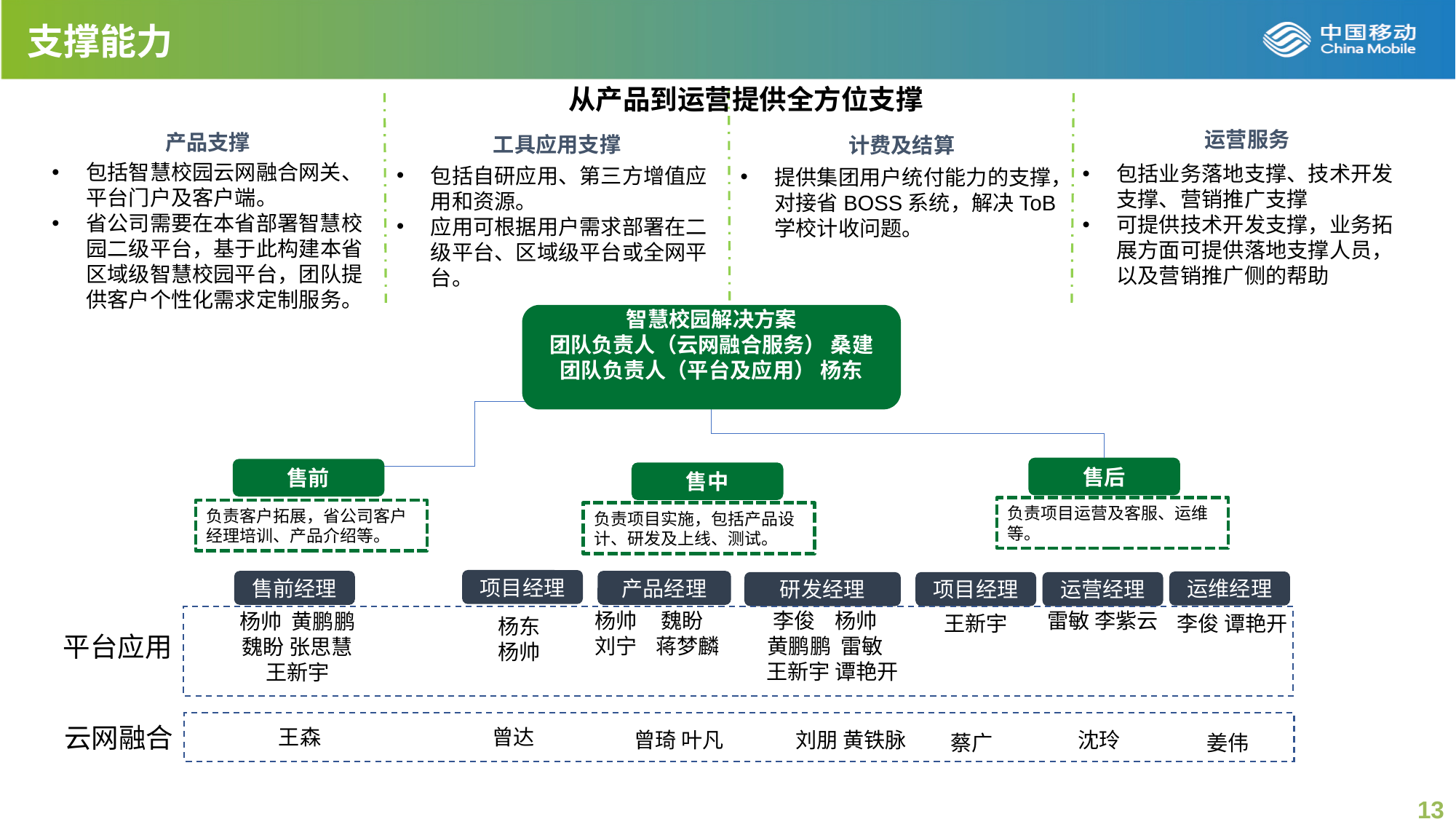

支撑能力
从产品到运营提供全方位支撑
运营服务
产品支撑
工具应用支撑
计费及结算
包括智慧校园云网融合网关、平台门户及客户端。
省公司需要在本省部署智慧校园二级平台，基于此构建本省区域级智慧校园平台，团队提供客户个性化需求定制服务。
包括业务落地支撑、技术开发支撑、营销推广支撑
可提供技术开发支撑，业务拓展方面可提供落地支撑人员，以及营销推广侧的帮助
包括自研应用、第三方增值应用和资源。
应用可根据用户需求部署在二级平台、区域级平台或全网平台。
提供集团用户统付能力的支撑，对接省BOSS系统，解决ToB学校计收问题。
智慧校园解决方案
团队负责人（云网融合服务） 桑建
团队负责人（平台及应用） 杨东

售后
售前
售中
负责项目运营及客服、运维等。
负责客户拓展，省公司客户经理培训、产品介绍等。
负责项目实施，包括产品设计、研发及上线、测试。
项目经理
售前经理
产品经理
运维经理
运营经理
研发经理
项目经理
雷敏 李紫云
杨帅     魏盼
刘宁    蒋梦麟
李俊    杨帅
黄鹏鹏  雷敏
  王新宇 谭艳开
杨帅  黄鹏鹏
魏盼 张思慧
王新宇
王新宇
李俊 谭艳开
杨东
杨帅

平台应用

云网融合
王森
曾达

曾琦 叶凡
刘朋 黄铁脉
沈玲
蔡广
姜伟